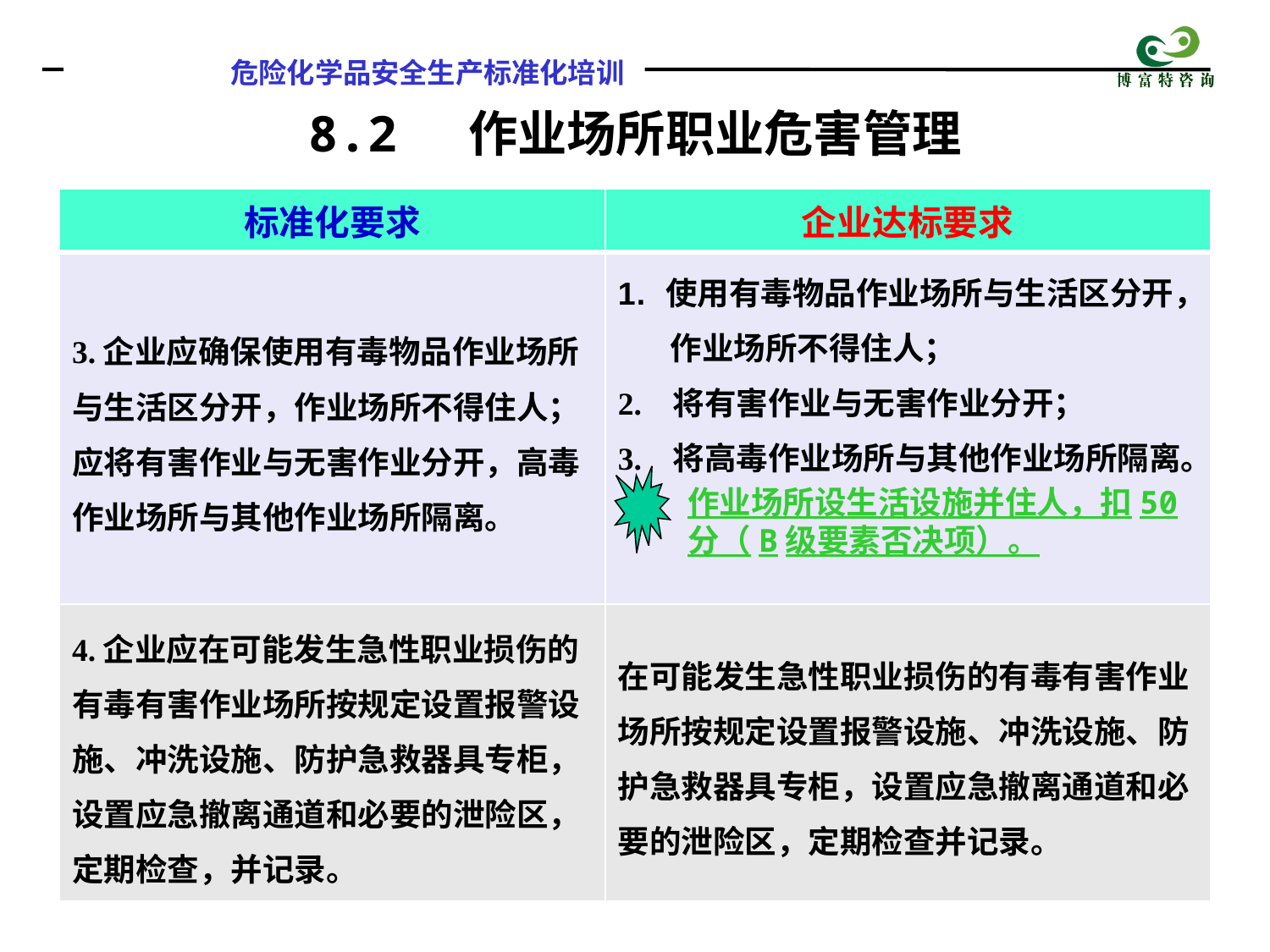

8.2  作业场所职业危害管理
| 标准化要求 | 企业达标要求 |
| --- | --- |
| 3.企业应确保使用有毒物品作业场所与生活区分开，作业场所不得住人；应将有害作业与无害作业分开，高毒作业场所与其他作业场所隔离。 | 使用有毒物品作业场所与生活区分开， 作业场所不得住人； 2. 将有害作业与无害作业分开； 3. 将高毒作业场所与其他作业场所隔离。 |
| 4.企业应在可能发生急性职业损伤的有毒有害作业场所按规定设置报警设施、冲洗设施、防护急救器具专柜，设置应急撤离通道和必要的泄险区，定期检查，并记录。 | 在可能发生急性职业损伤的有毒有害作业场所按规定设置报警设施、冲洗设施、防护急救器具专柜，设置应急撤离通道和必要的泄险区，定期检查并记录。 |

作业场所设生活设施并住人，扣50分（B级要素否决项）。